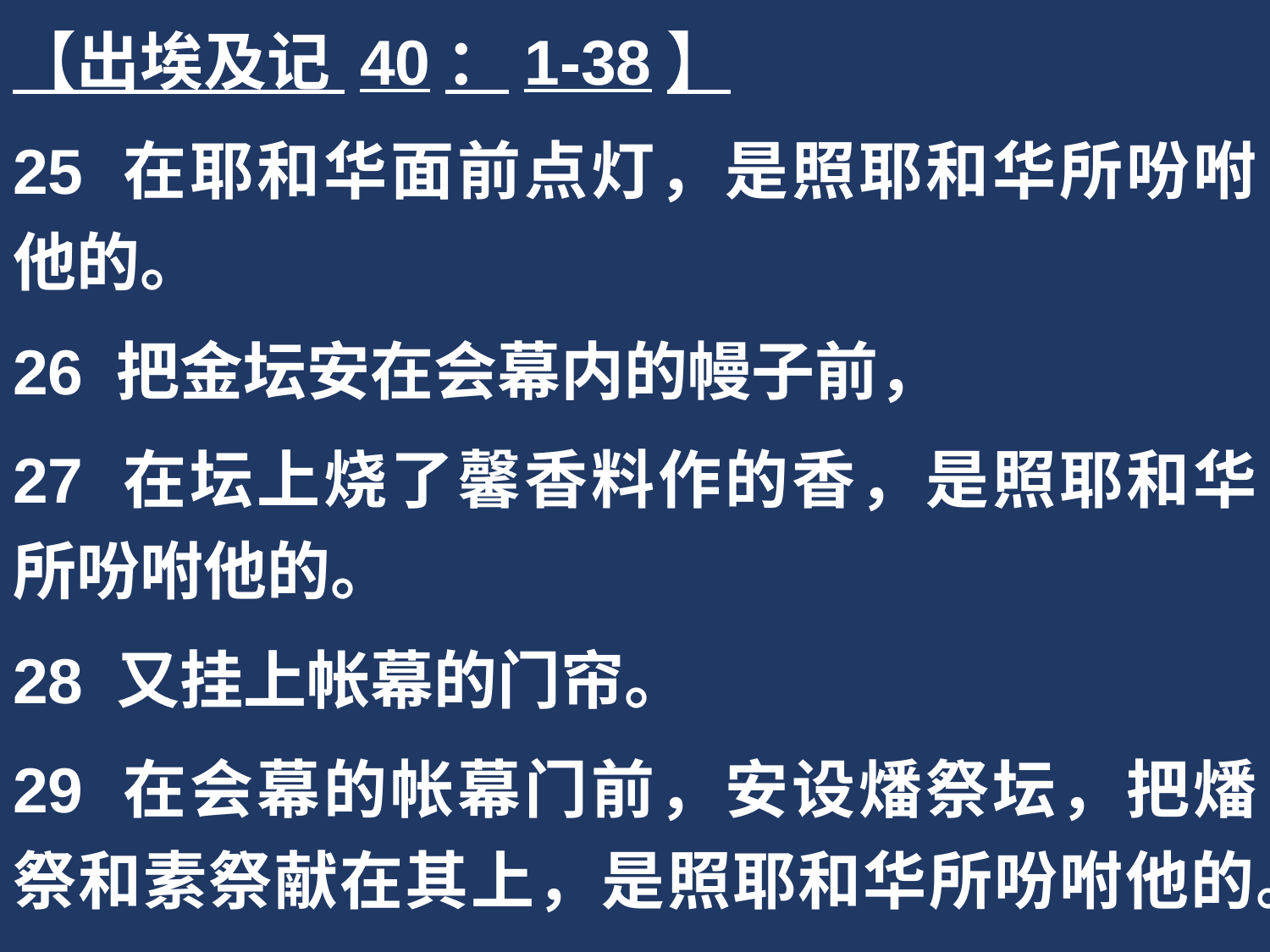

【出埃及记 40：1-38】
25 在耶和华面前点灯，是照耶和华所吩咐他的。
26 把金坛安在会幕内的幔子前，
27 在坛上烧了馨香料作的香，是照耶和华所吩咐他的。
28 又挂上帐幕的门帘。
29 在会幕的帐幕门前，安设燔祭坛，把燔祭和素祭献在其上，是照耶和华所吩咐他的。